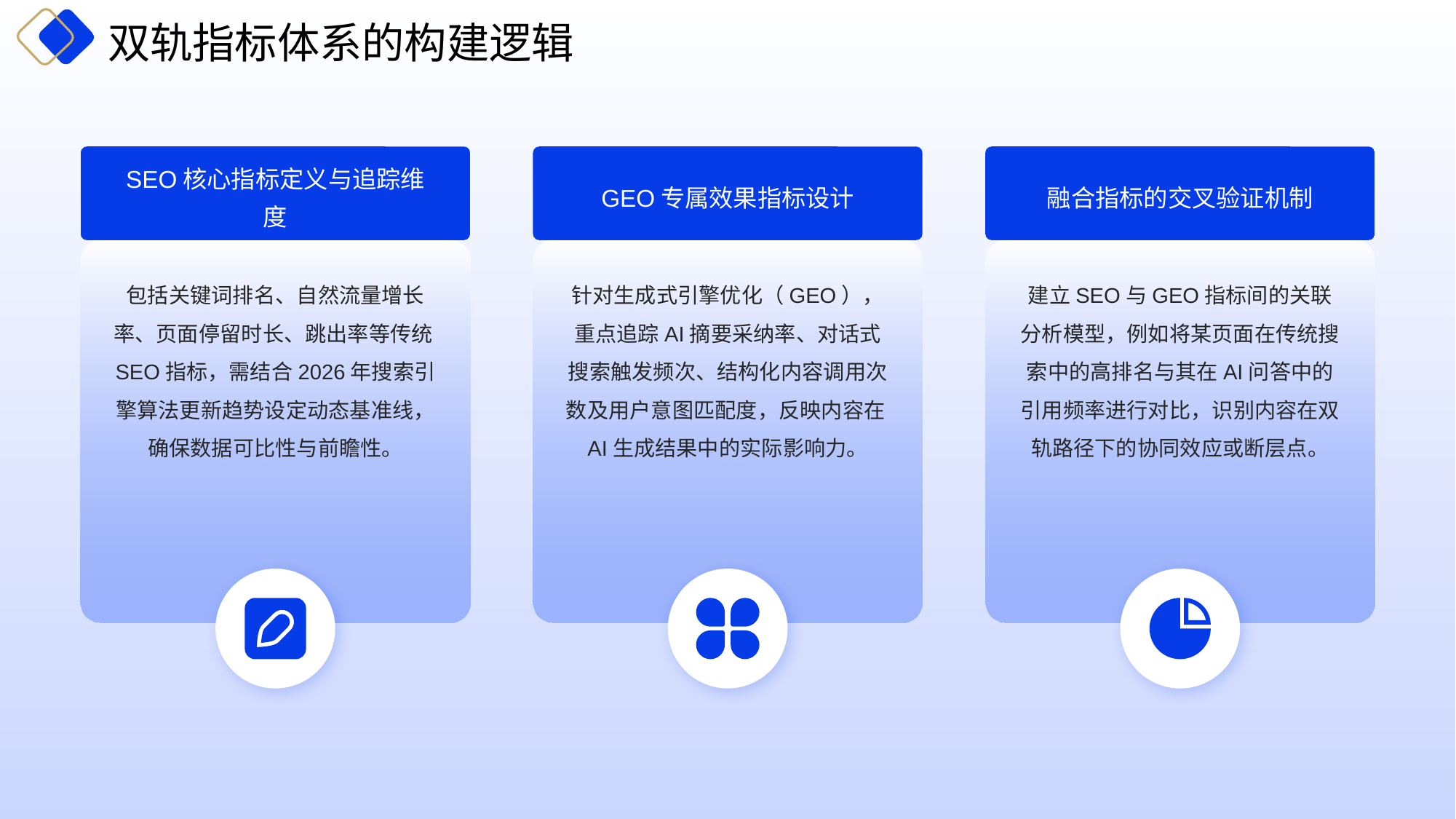

双轨指标体系的构建逻辑

SEO核心指标定义与追踪维度

GEO专属效果指标设计

融合指标的交叉验证机制

包括关键词排名、自然流量增长率、页面停留时长、跳出率等传统SEO指标，需结合2026年搜索引擎算法更新趋势设定动态基准线，确保数据可比性与前瞻性。
针对生成式引擎优化（GEO），重点追踪AI摘要采纳率、对话式搜索触发频次、结构化内容调用次数及用户意图匹配度，反映内容在AI生成结果中的实际影响力。
建立SEO与GEO指标间的关联分析模型，例如将某页面在传统搜索中的高排名与其在AI问答中的引用频率进行对比，识别内容在双轨路径下的协同效应或断层点。